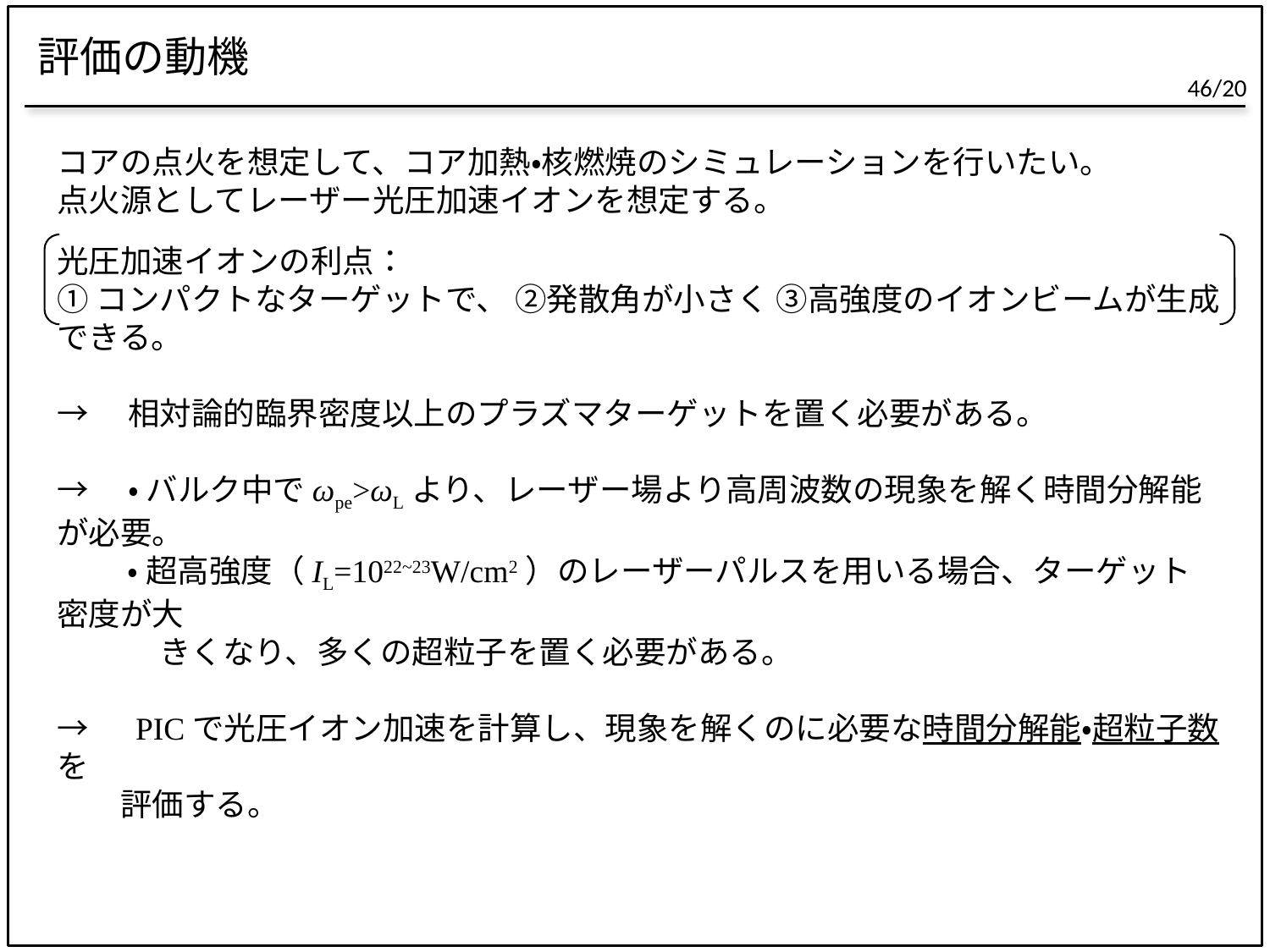

# 評価の動機
コアの点火を想定して、コア加熱・核燃焼のシミュレーションを行いたい。
点火源としてレーザー光圧加速イオンを想定する。

光圧加速イオンの利点：
①コンパクトなターゲットで、 ②発散角が小さく ③高強度のイオンビームが生成できる。

→　相対論的臨界密度以上のプラズマターゲットを置く必要がある。

→　・ バルク中でωpe>ωLより、レーザー場より高周波数の現象を解く時間分解能が必要。
　　 ・ 超高強度（IL=1022~23W/cm2）のレーザーパルスを用いる場合、ターゲット密度が大
　　　 きくなり、多くの超粒子を置く必要がある。

→　PICで光圧イオン加速を計算し、現象を解くのに必要な時間分解能・超粒子数を
　　評価する。